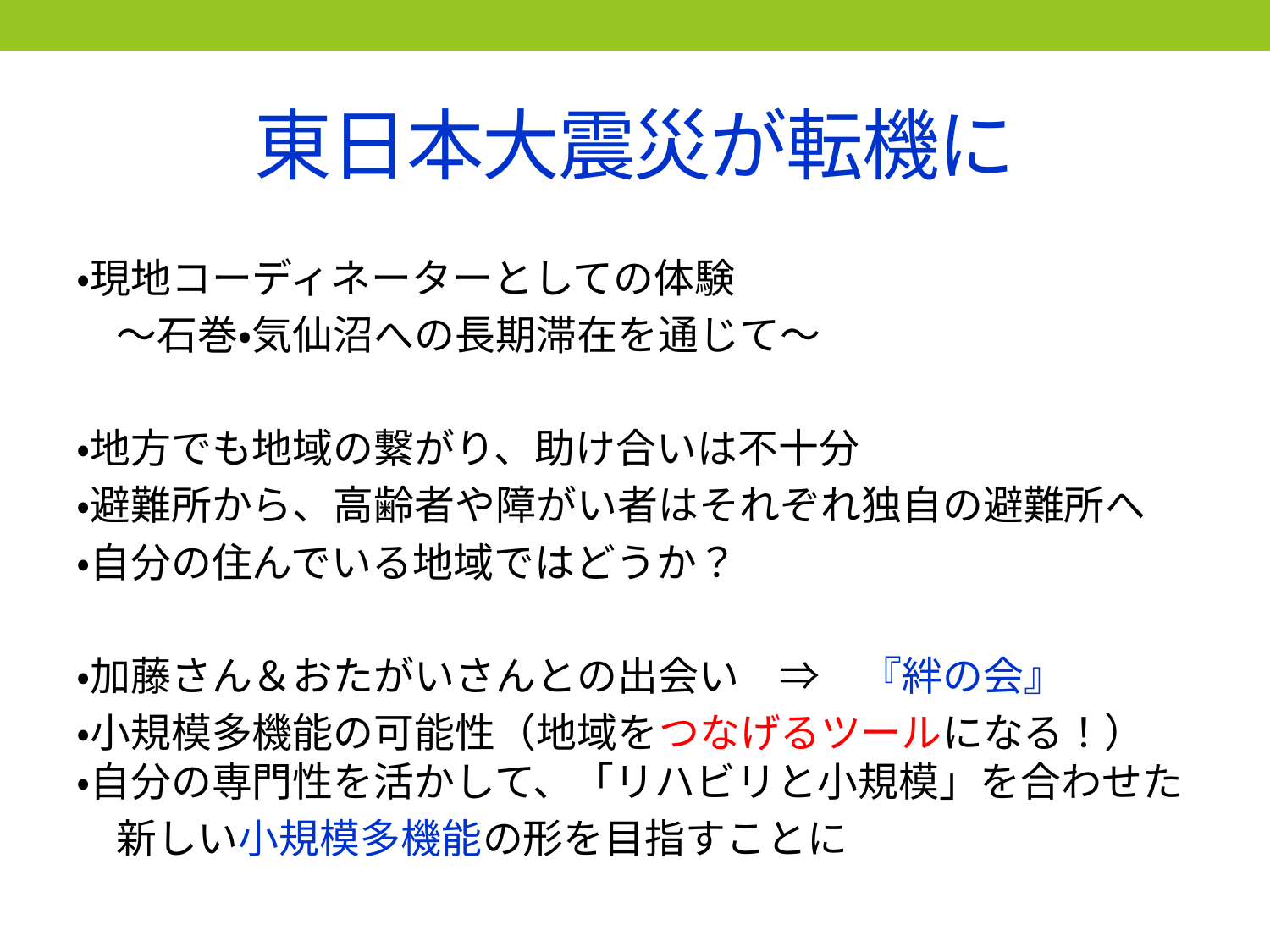

# 東日本大震災が転機に

・現地コーディネーターとしての体験
　〜石巻・気仙沼への長期滞在を通じて〜

・地方でも地域の繋がり、助け合いは不十分
・避難所から、高齢者や障がい者はそれぞれ独自の避難所へ
・自分の住んでいる地域ではどうか？

・加藤さん＆おたがいさんとの出会い　⇒　『絆の会』
・小規模多機能の可能性（地域をつなげるツールになる！）
・自分の専門性を活かして、「リハビリと小規模」を合わせた
　新しい小規模多機能の形を目指すことに